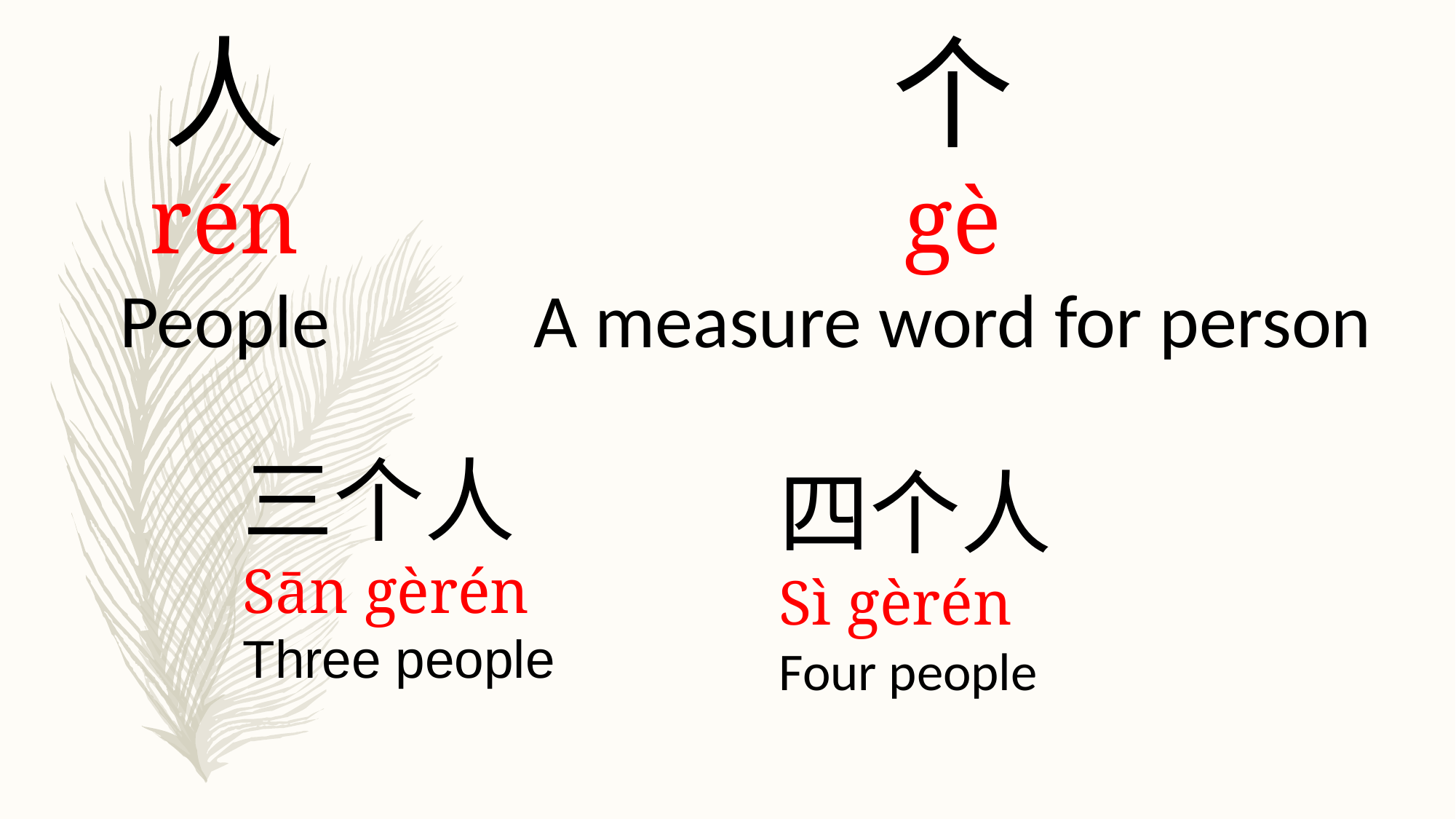

人
rén
People

个
gè
A measure word for person

三个人
Sān gèrén
Three people
四个人
Sì gèrén
Four people